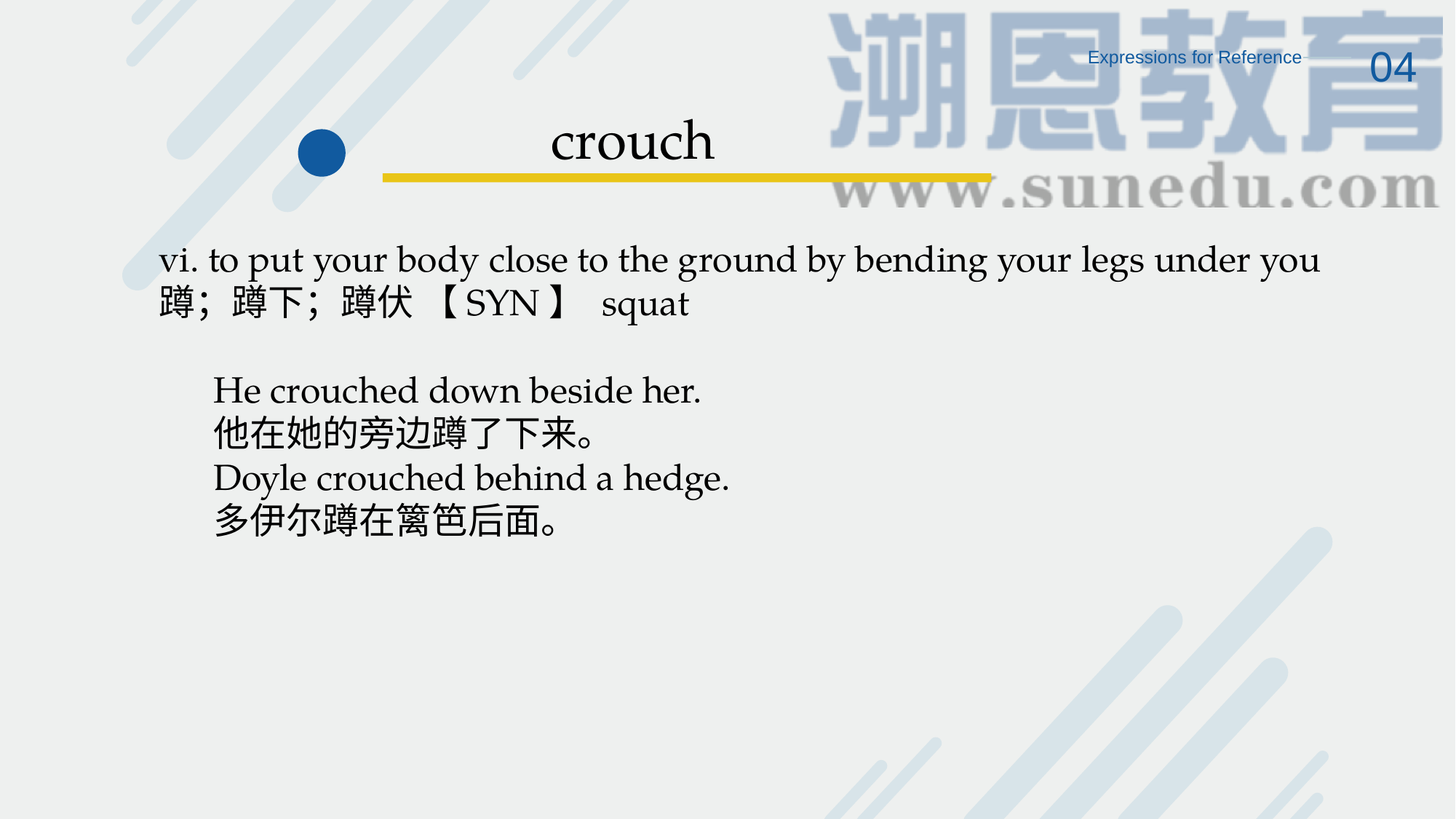

04
Expressions for Reference
crouch

vi. to put your body close to the ground by bending your legs under you
蹲；蹲下；蹲伏 【SYN】 squat

He crouched down beside her.
他在她的旁边蹲了下来。
Doyle crouched behind a hedge.
多伊尔蹲在篱笆后面。